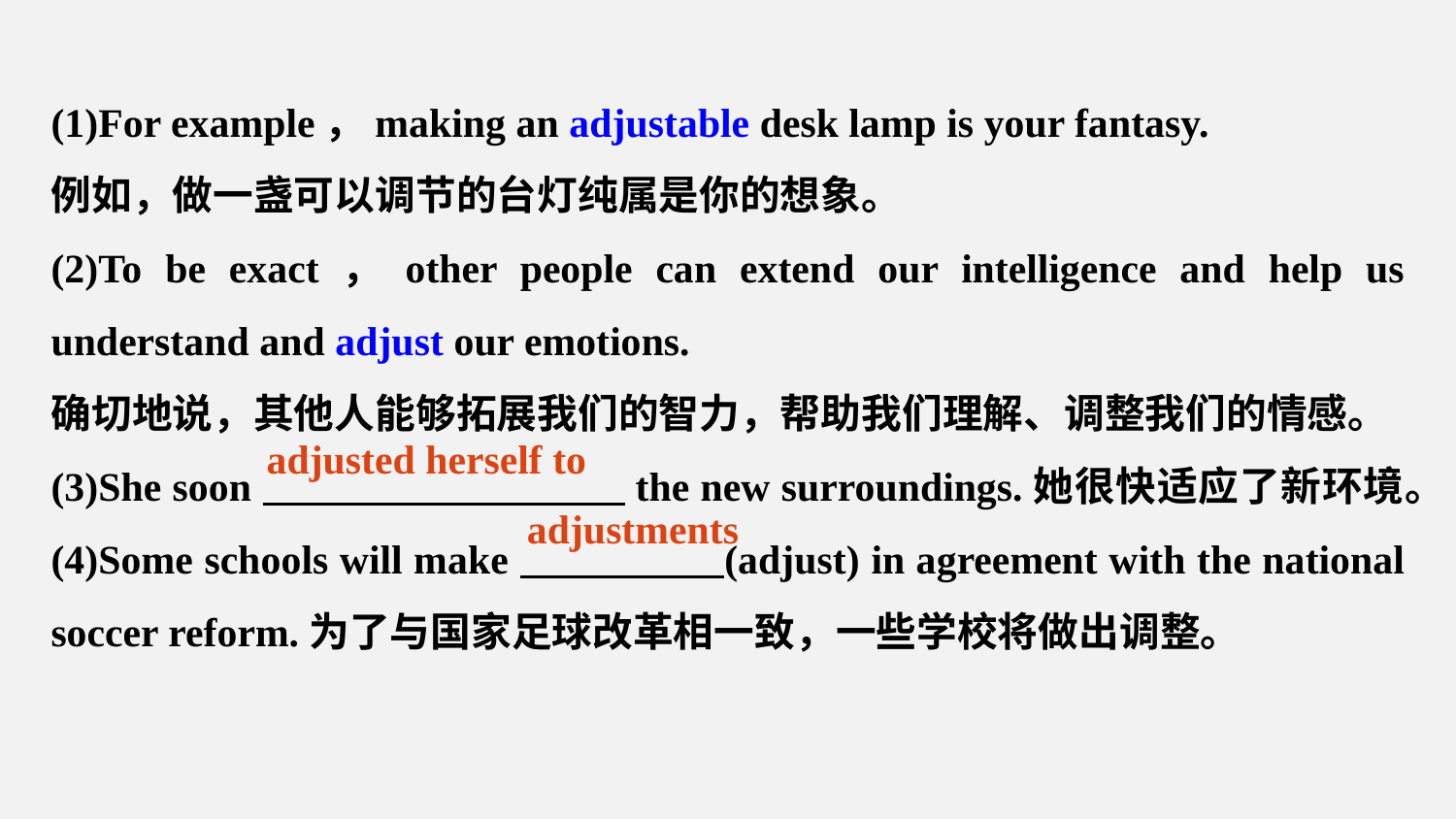

(1)For example，making an adjustable desk lamp is your fantasy.
例如，做一盏可以调节的台灯纯属是你的想象。
(2)To be exact，other people can extend our intelligence and help us understand and adjust our emotions.
确切地说，其他人能够拓展我们的智力，帮助我们理解、调整我们的情感。
(3)She soon                                   the new surroundings.她很快适应了新环境。
(4)Some schools will make                   (adjust) in agreement with the national soccer reform.为了与国家足球改革相一致，一些学校将做出调整。
adjusted herself to
adjustments